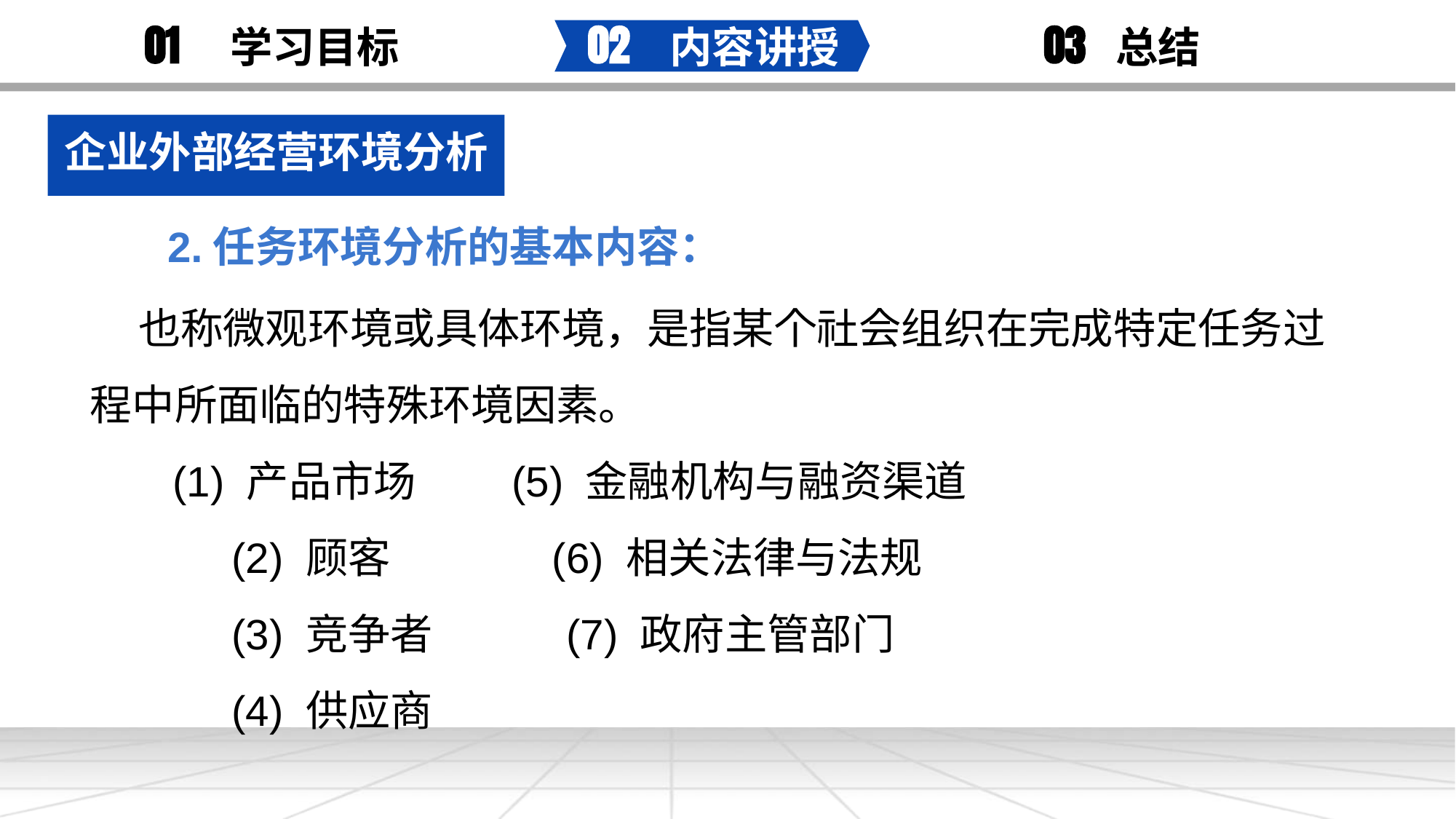

02   内容讲授
03  总结
01    学习目标

企业外部经营环境分析
 2.任务环境分析的基本内容：
    也称微观环境或具体环境，是指某个社会组织在完成特定任务过程中所面临的特殊环境因素。
       (1) 产品市场         (5) 金融机构与融资渠道
            (2) 顾客                (6) 相关法律与法规
            (3) 竞争者             (7) 政府主管部门
            (4) 供应商